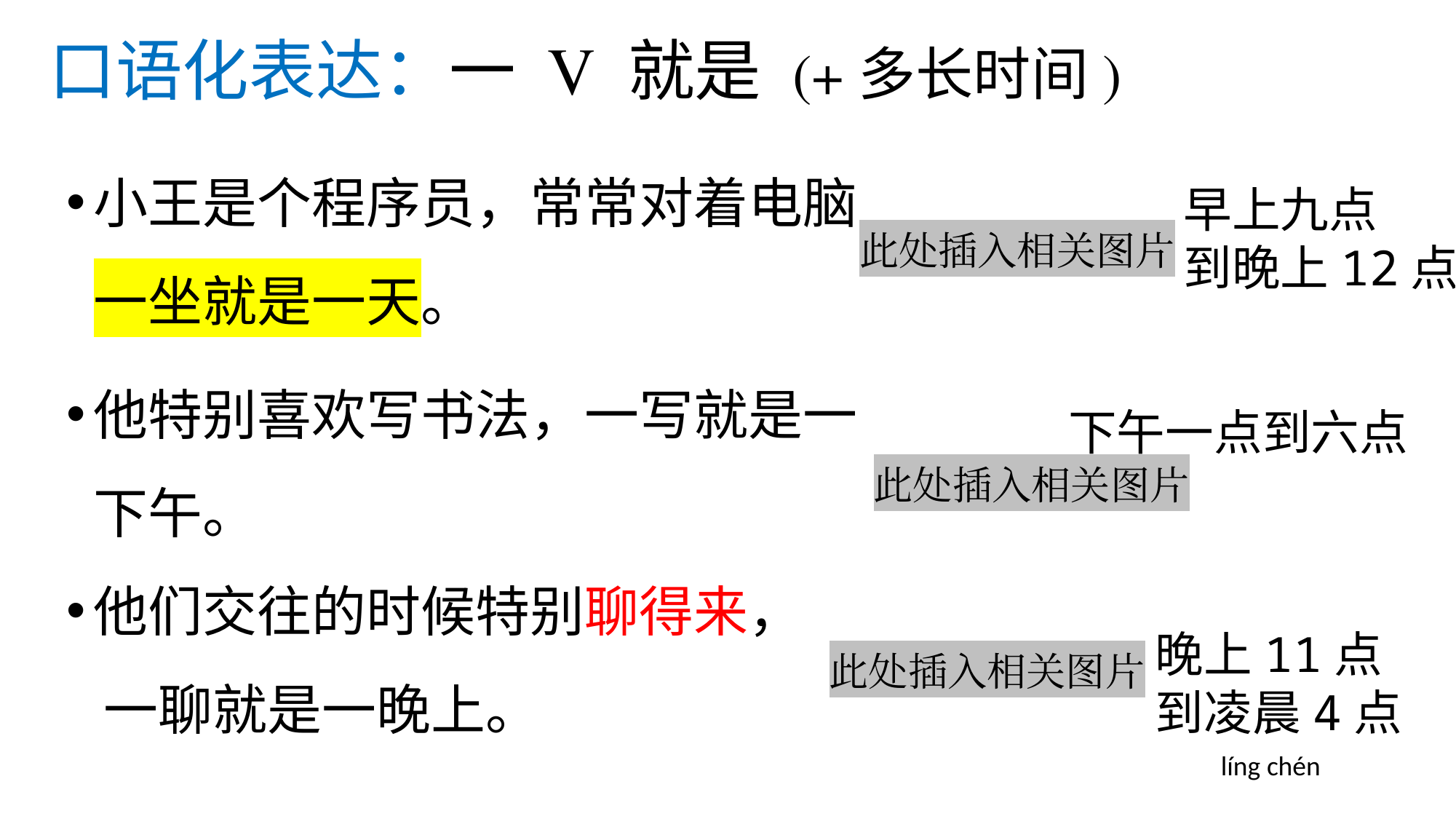

# 口语化表达：一 V 就是 (+多长时间)
小王是个程序员，常常对着电脑一坐就是一天。
他特别喜欢写书法，一写就是一下午。
他们交往的时候特别聊得来，
  一聊就是一晚上。

早上九点
到晚上12点
此处插入相关图片
下午一点到六点
此处插入相关图片
晚上11点
到凌晨4点
此处插入相关图片
líng chén